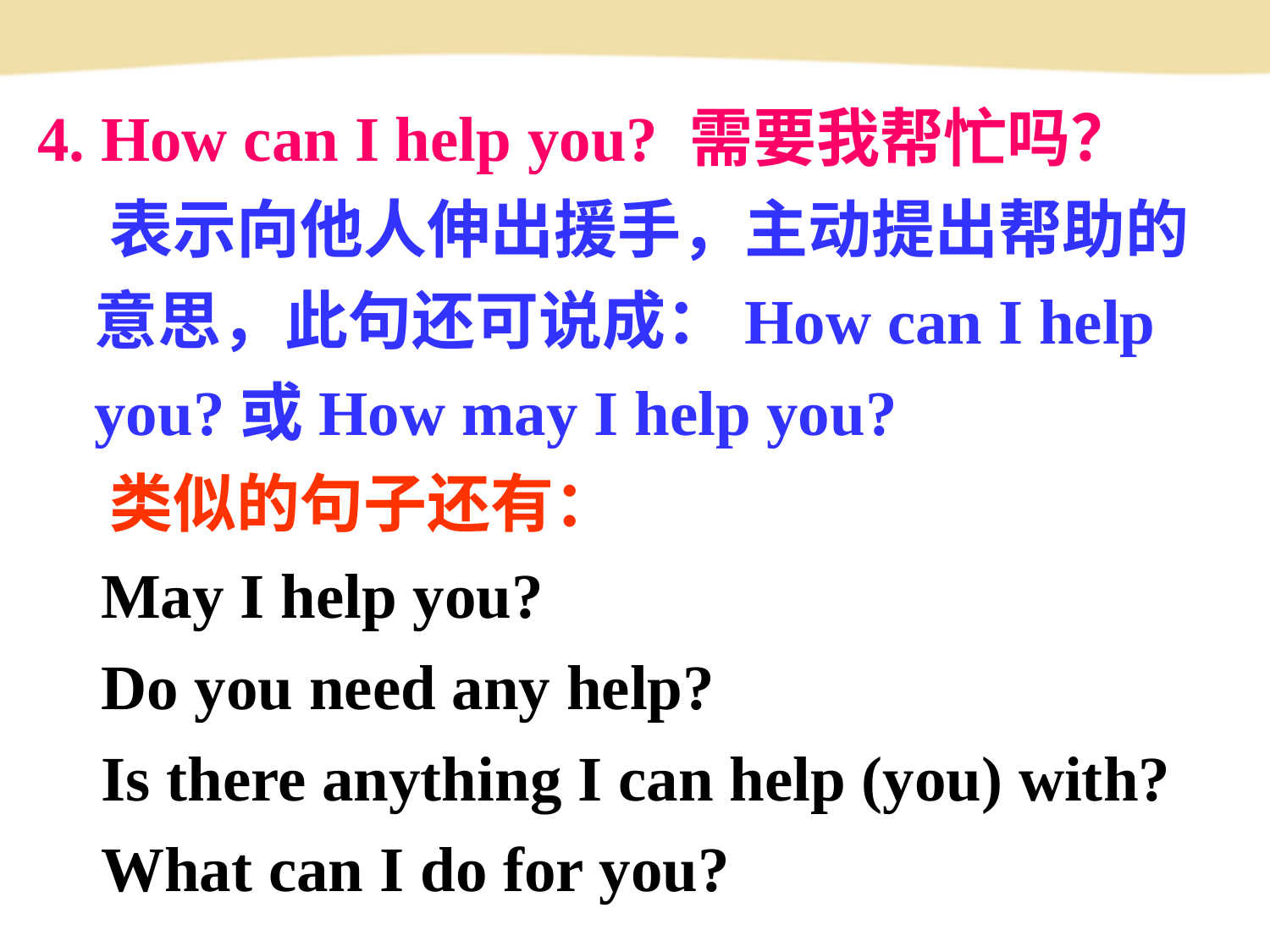

4. How can I help you? 需要我帮忙吗？
    表示向他人伸出援手，主动提出帮助的意思，此句还可说成：How can I help you?或How may I help you?
    类似的句子还有：
    May I help you?
    Do you need any help?
    Is there anything I can help (you) with?
    What can I do for you?